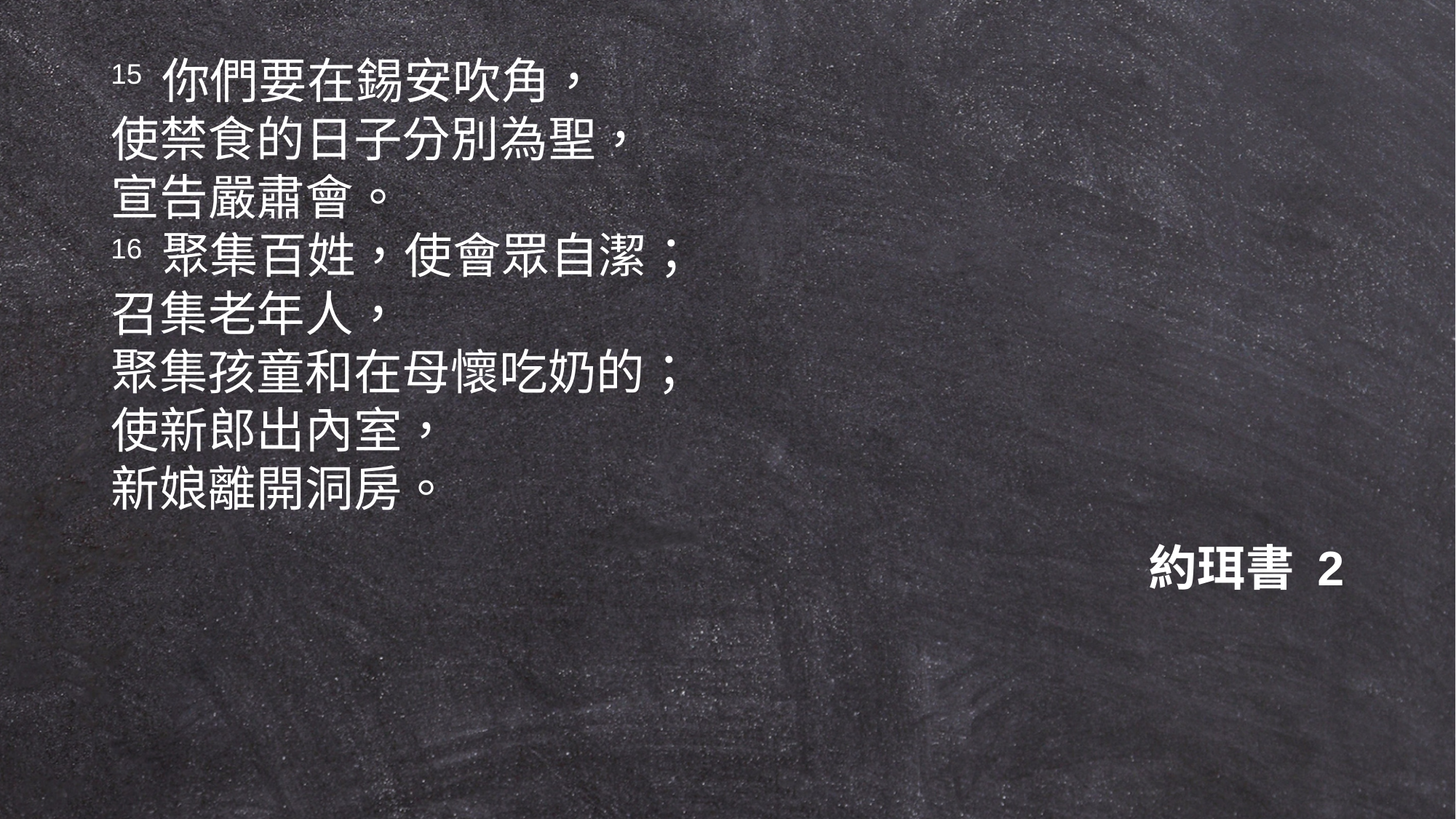

15 你們要在錫安吹角，
使禁食的日子分別為聖，
宣告嚴肅會。
16 聚集百姓，使會眾自潔；
召集老年人，
聚集孩童和在母懷吃奶的；
使新郎出內室，
新娘離開洞房。
					約珥書 2